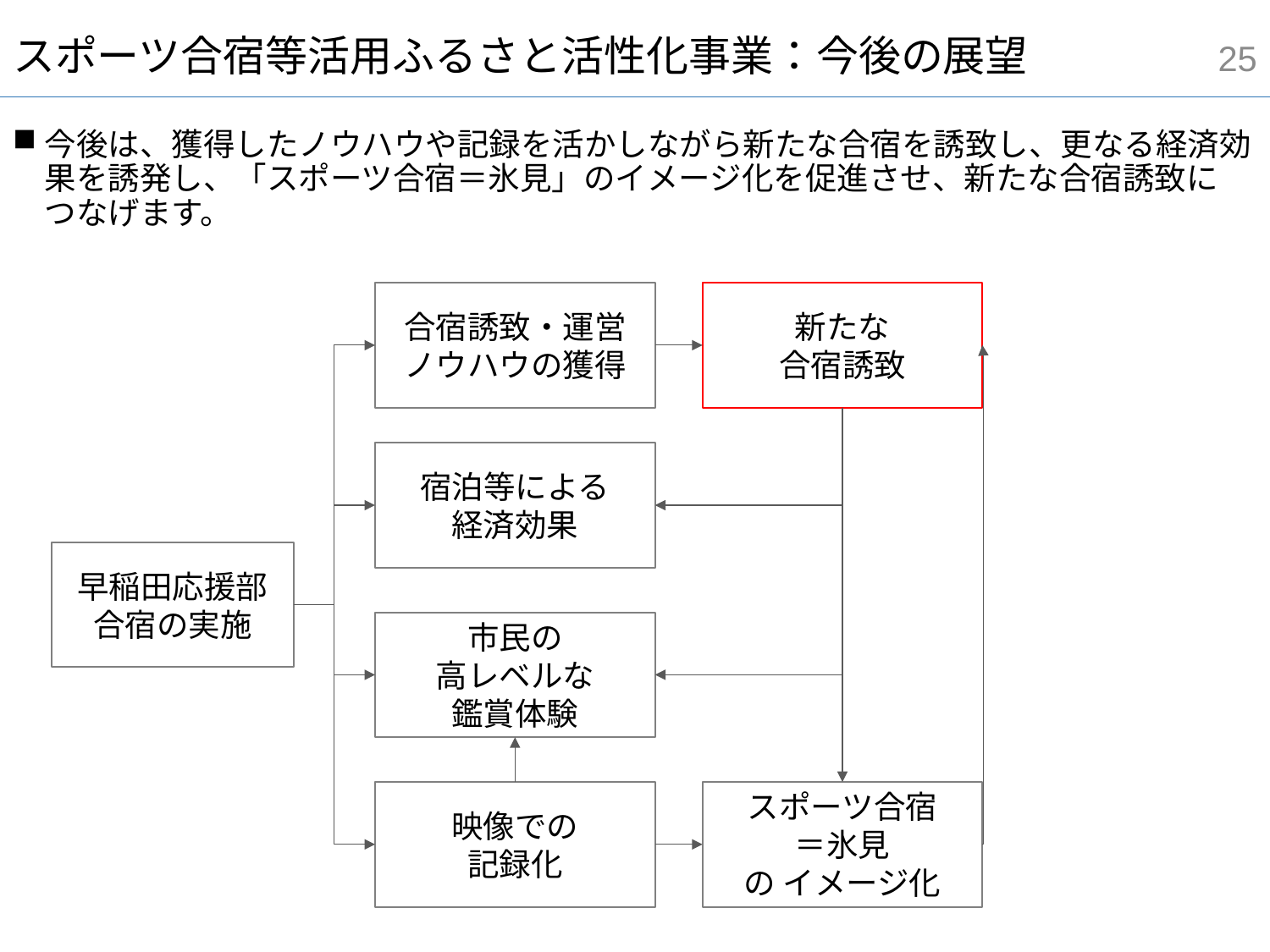

25
# スポーツ合宿等活用ふるさと活性化事業：今後の展望
今後は、獲得したノウハウや記録を活かしながら新たな合宿を誘致し、更なる経済効果を誘発し、「スポーツ合宿＝氷見」のイメージ化を促進させ、新たな合宿誘致に
つなげます。
合宿誘致・運営
ノウハウの獲得
新たな
合宿誘致
宿泊等による
経済効果
早稲田応援部
合宿の実施
市民の
高レベルな
鑑賞体験
映像での
記録化
スポーツ合宿
＝氷見
の イメージ化